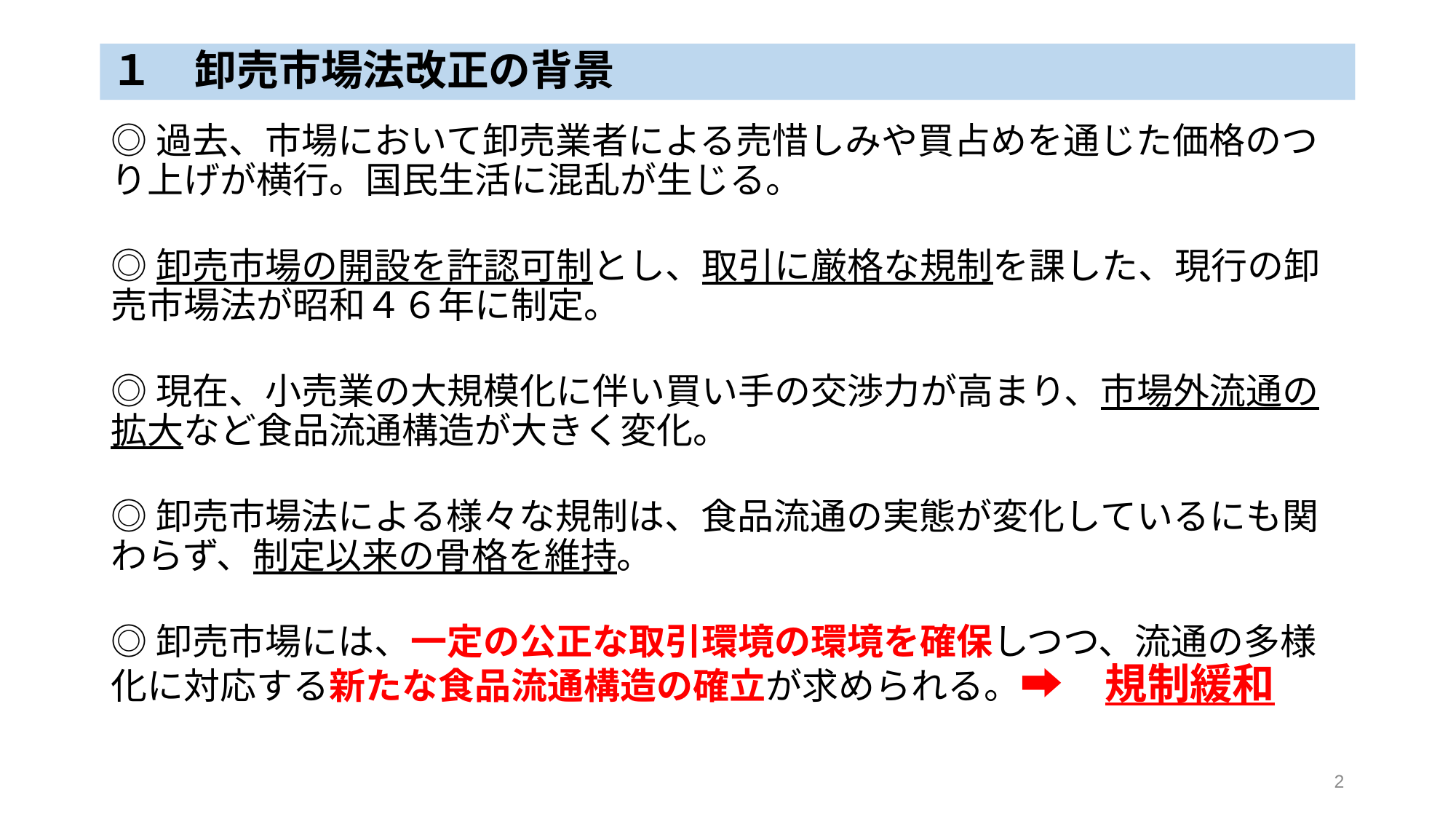

# １　卸売市場法改正の背景
◎過去、市場において卸売業者による売惜しみや買占めを通じた価格のつり上げが横行。国民生活に混乱が生じる。

◎卸売市場の開設を許認可制とし、取引に厳格な規制を課した、現行の卸売市場法が昭和４６年に制定。

◎現在、小売業の大規模化に伴い買い手の交渉力が高まり、市場外流通の拡大など食品流通構造が大きく変化。

◎卸売市場法による様々な規制は、食品流通の実態が変化しているにも関わらず、制定以来の骨格を維持。

◎卸売市場には、一定の公正な取引環境の環境を確保しつつ、流通の多様化に対応する新たな食品流通構造の確立が求められる。➡　規制緩和
2